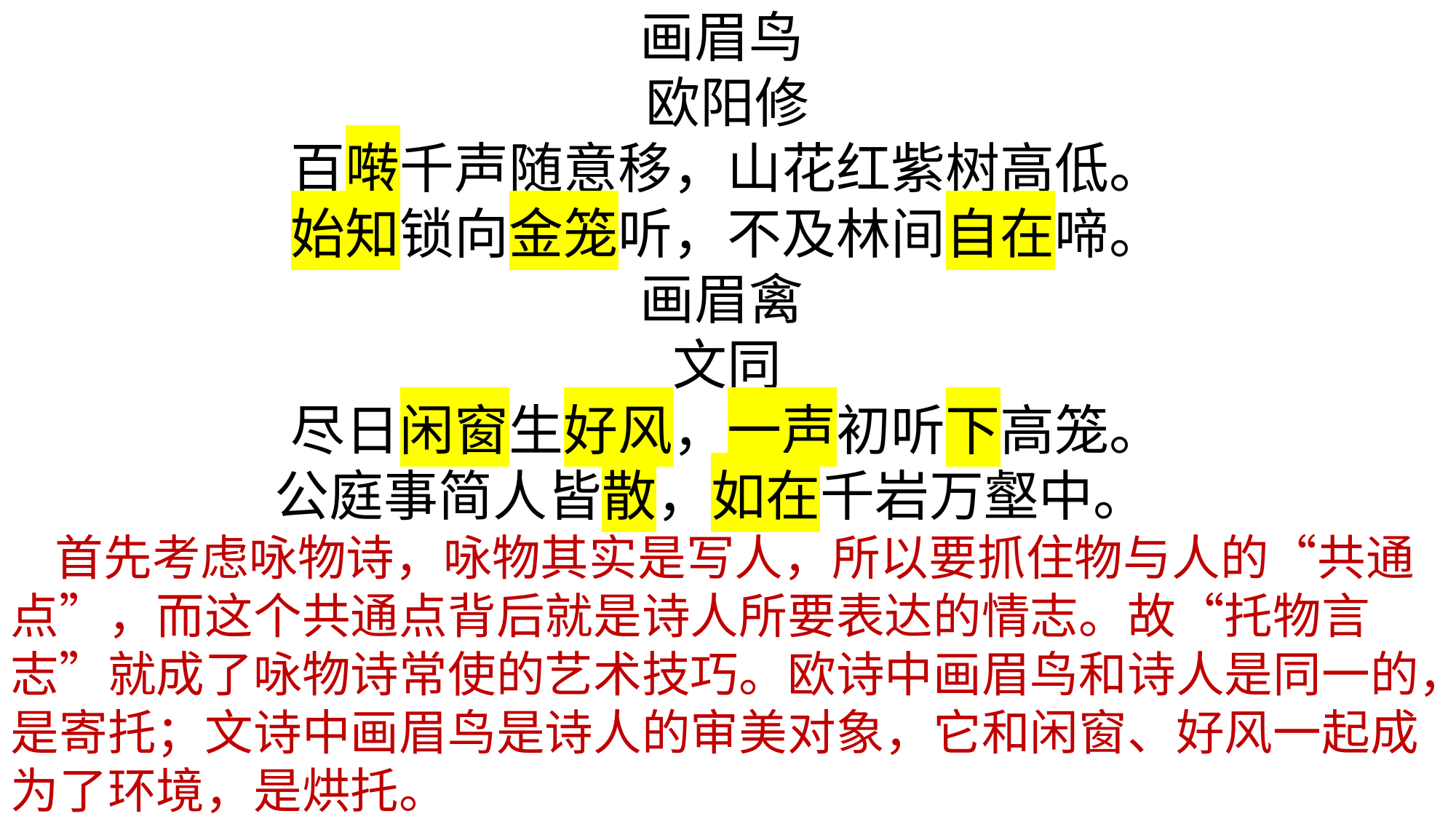

画眉鸟
欧阳修
百啭千声随意移，山花红紫树高低。
始知锁向金笼听，不及林间自在啼。
画眉禽
文同
尽日闲窗生好风，一声初听下高笼。
公庭事简人皆散，如在千岩万壑中。
   首先考虑咏物诗，咏物其实是写人，所以要抓住物与人的“共通点”，而这个共通点背后就是诗人所要表达的情志。故“托物言志”就成了咏物诗常使的艺术技巧。欧诗中画眉鸟和诗人是同一的，是寄托；文诗中画眉鸟是诗人的审美对象，它和闲窗、好风一起成为了环境，是烘托。